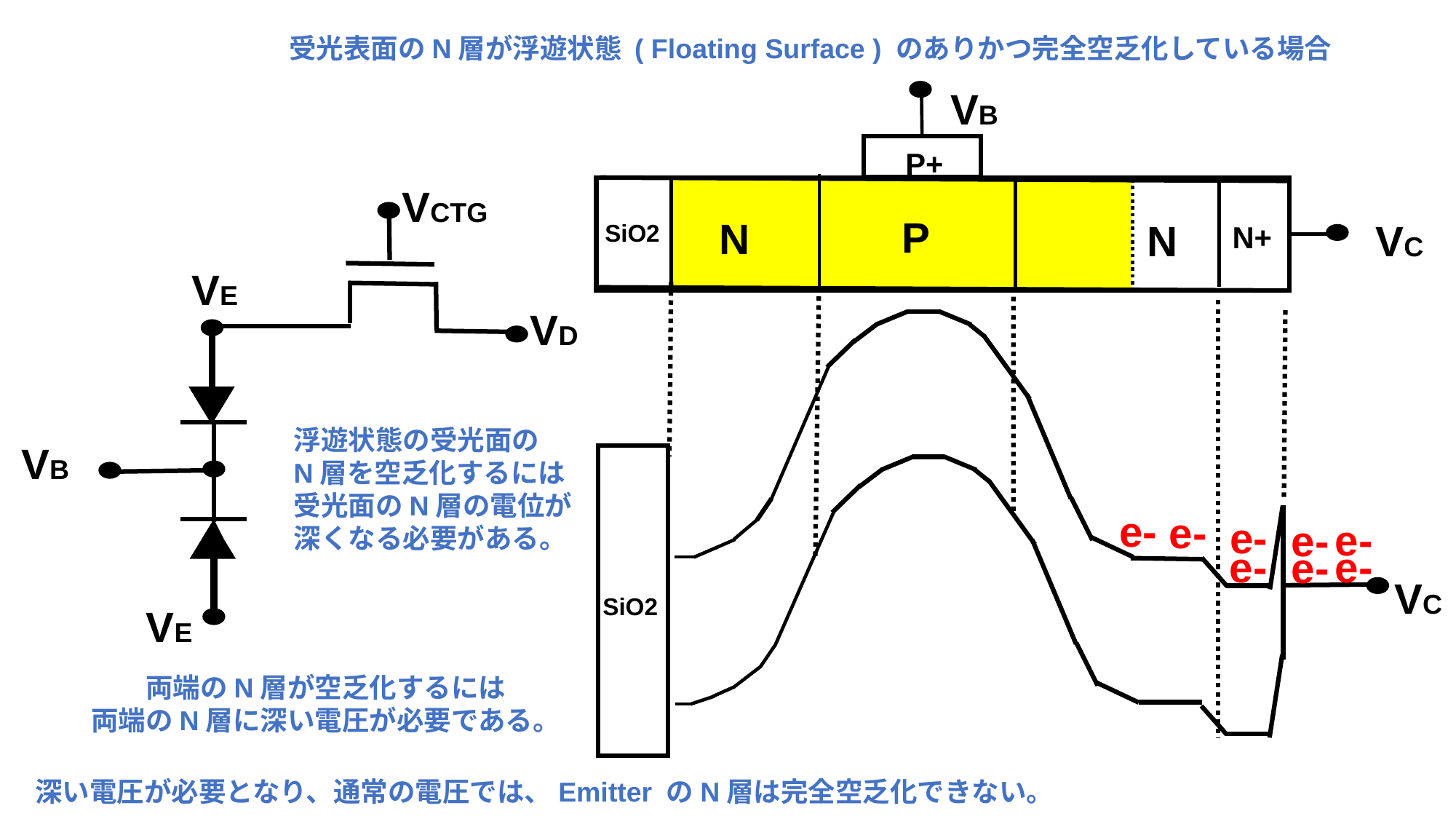

受光表面のN層が浮遊状態 ( Floating Surface ) のありかつ完全空乏化している場合
VB

P+
VCTG

P
N
N
VC
SiO2
N+

VE
VD

浮遊状態の受光面の
N層を空乏化するには
受光面のN層の電位が
深くなる必要がある。

VB

e-
e-
e-
e-
e-

e-
e-
e-
VC

SiO2
VE

　　両端のN層が空乏化するには
両端のN層に深い電圧が必要である。
深い電圧が必要となり、通常の電圧では、Emitter のN層は完全空乏化できない。